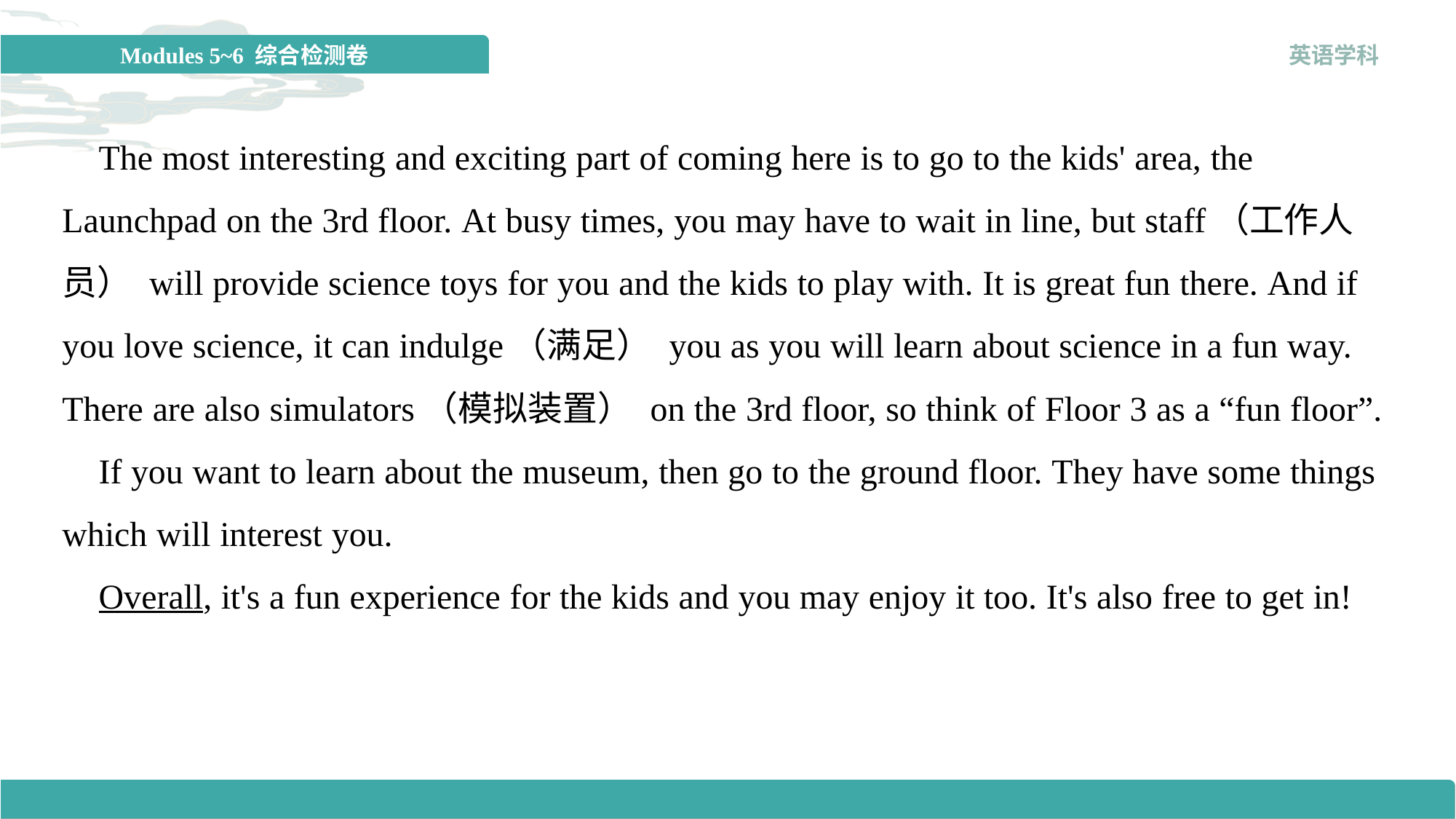

The most interesting and exciting part of coming here is to go to the kids' area, the Launchpad on the 3rd floor. At busy times, you may have to wait in line, but staff（工作人员） will provide science toys for you and the kids to play with. It is great fun there. And if you love science, it can indulge（满足） you as you will learn about science in a fun way. There are also simulators（模拟装置） on the 3rd floor, so think of Floor 3 as a “fun floor”.
    If you want to learn about the museum, then go to the ground floor. They have some things which will interest you.
    Overall, it's a fun experience for the kids and you may enjoy it too. It's also free to get in!